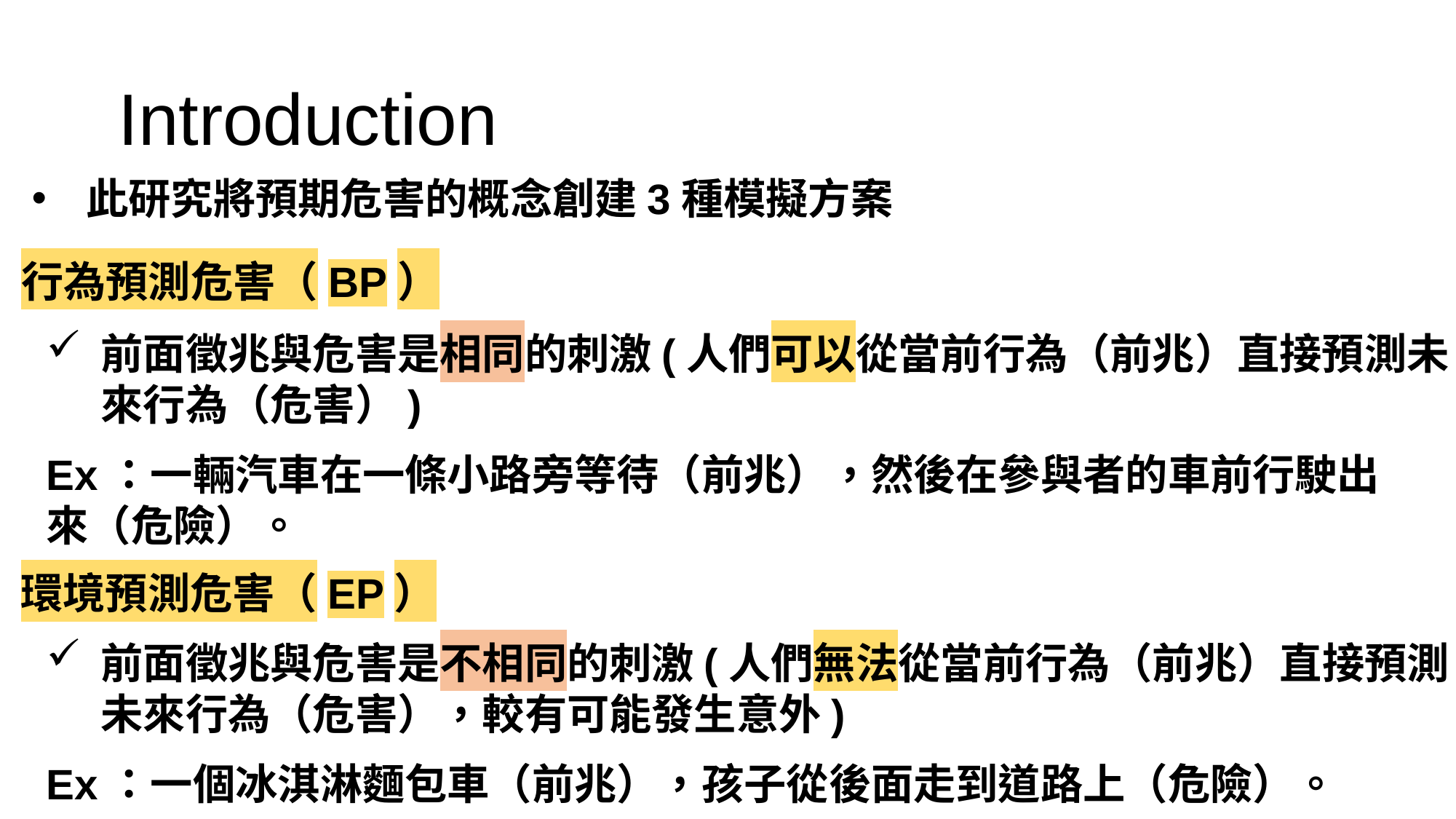

Introduction
此研究將預期危害的概念創建3種模擬方案
行為預測危害（BP）
前面徵兆與危害是相同的刺激(人們可以從當前行為（前兆）直接預測未來行為（危害）)
Ex：一輛汽車在一條小路旁等待（前兆），然後在參與者的車前行駛出來（危險）。
環境預測危害（EP）
前面徵兆與危害是不相同的刺激(人們無法從當前行為（前兆）直接預測未來行為（危害），較有可能發生意外)
Ex：一個冰淇淋麵包車（前兆），孩子從後面走到道路上（危險）。